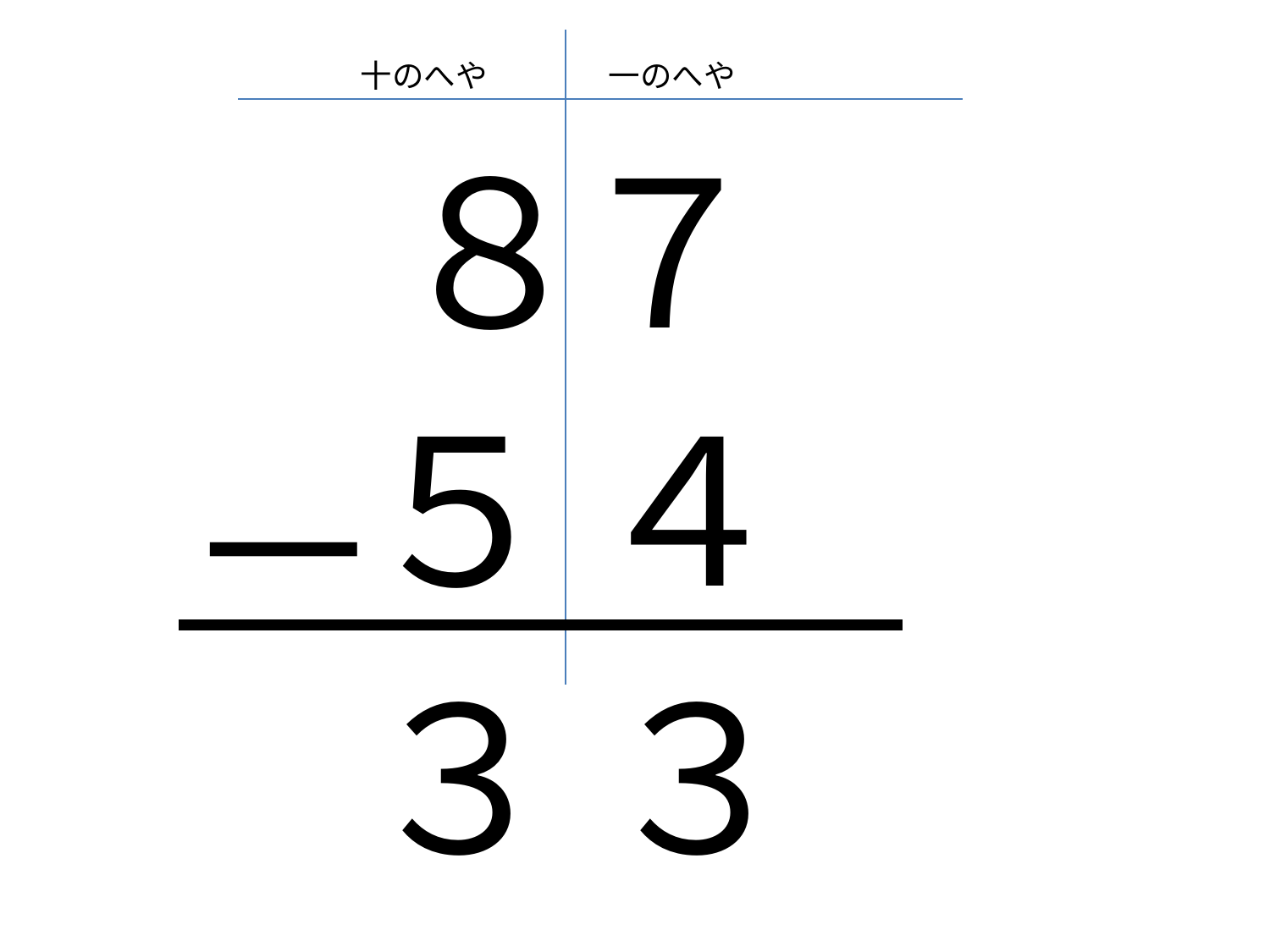

十のへや
一のへや
８
７
５
４
－
３
３